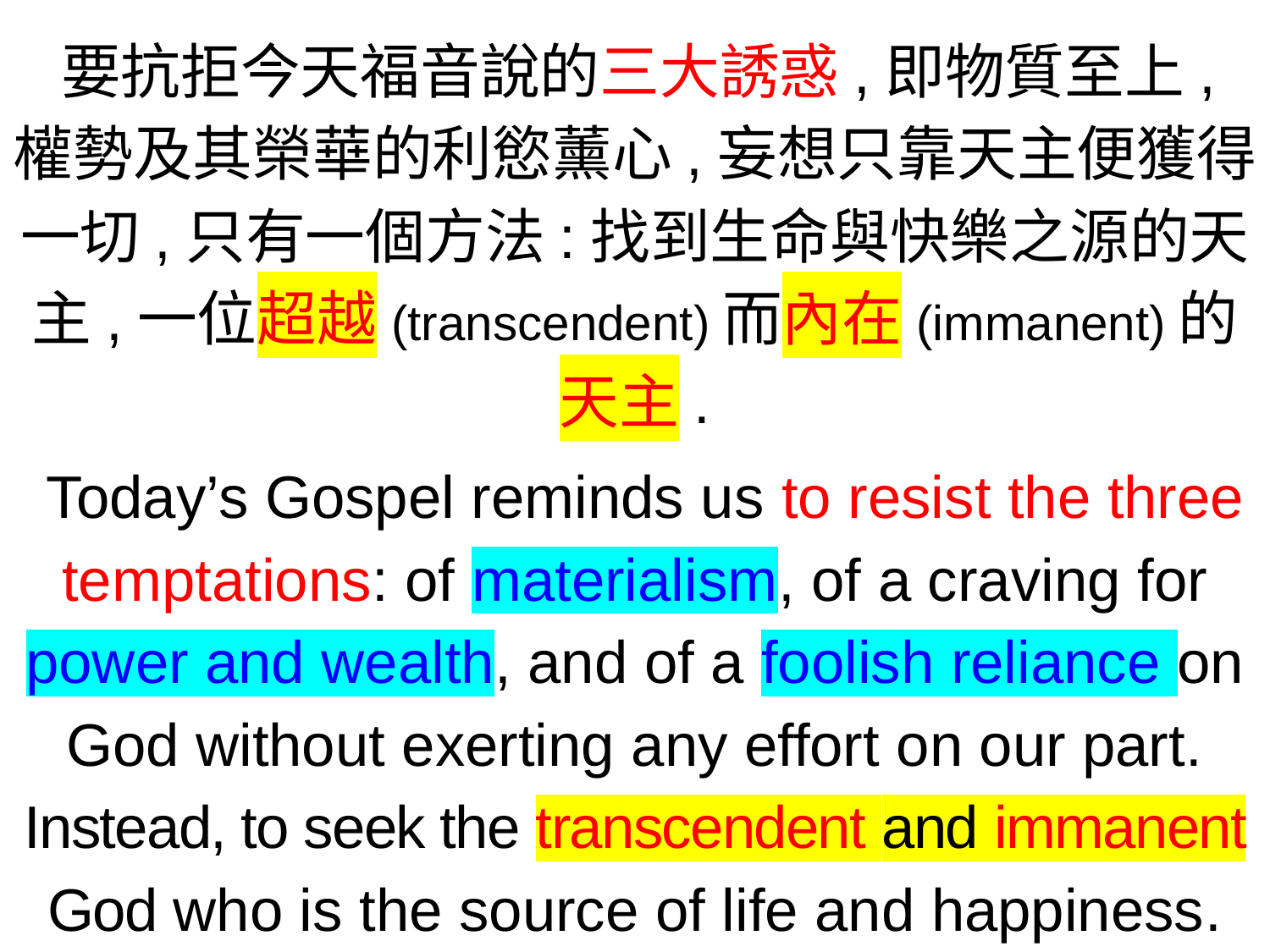

要抗拒今天福音說的三大誘惑,即物質至上,權勢及其榮華的利慾薰心,妄想只靠天主便獲得一切,只有一個方法:找到生命與快樂之源的天主,一位超越(transcendent)而內在(immanent)的天主.
Today’s Gospel reminds us to resist the three temptations: of materialism, of a craving for power and wealth, and of a foolish reliance on God without exerting any effort on our part. Instead, to seek the transcendent and immanent God who is the source of life and happiness.